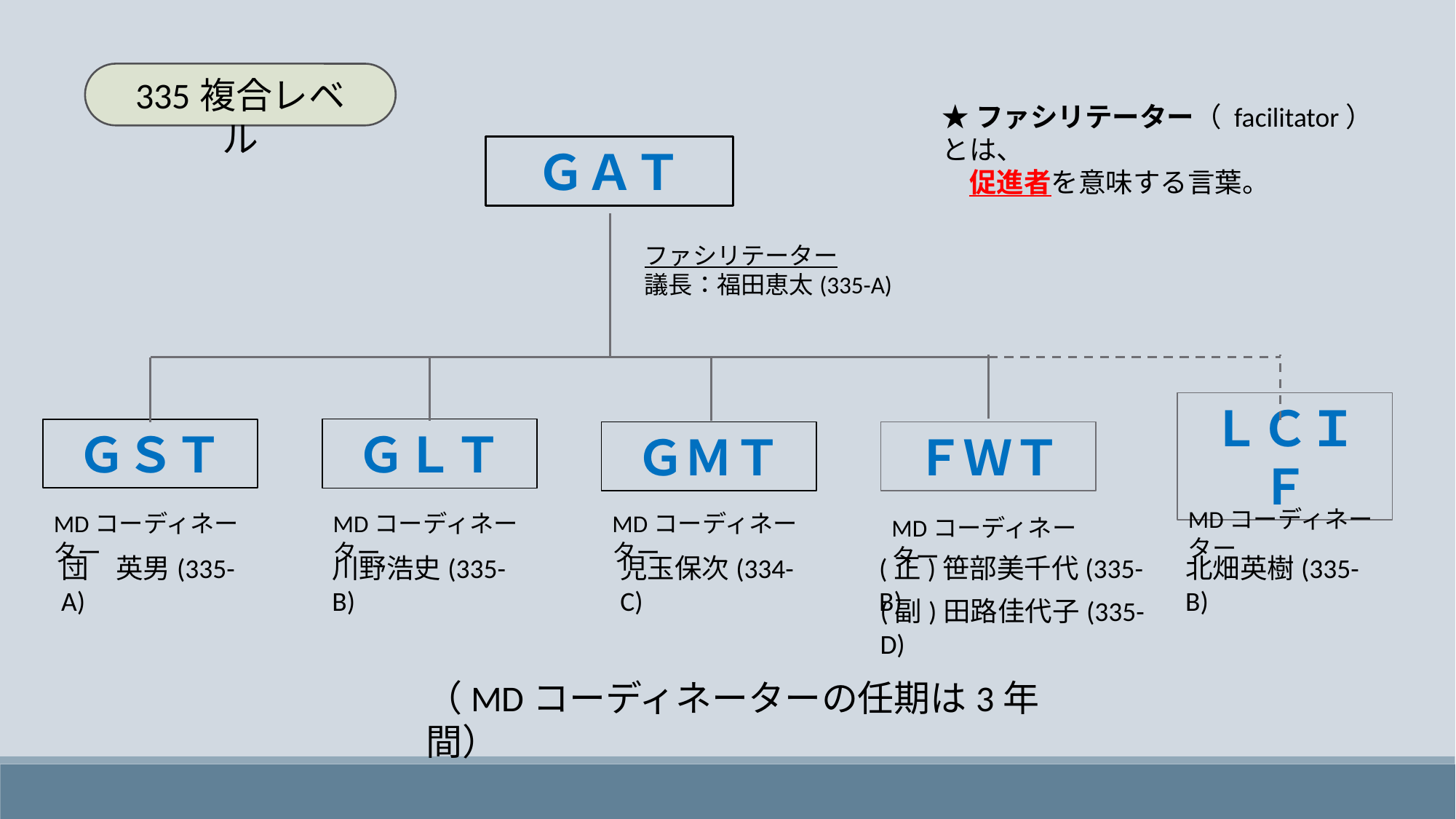

335複合レベル
★ファシリテーター（ facilitator）とは、
　促進者を意味する言葉。
ＧＡＴ
ファシリテーター
議長：福田恵太(335-A)
ＧＳＴ
ＧＬＴ
ＧＭＴ
ＦＷＴ
ＬＣＩＦ
MDコーディネーター
MDコーディネーター
MDコーディネーター
MDコーディネーター
MDコーディネーター
団　英男(335-A)
川野浩史(335-B)
児玉保次(334-C)
(正)笹部美千代(335-B)
北畑英樹(335-B)
(副)田路佳代子(335-D)
（MDコーディネーターの任期は3年間）